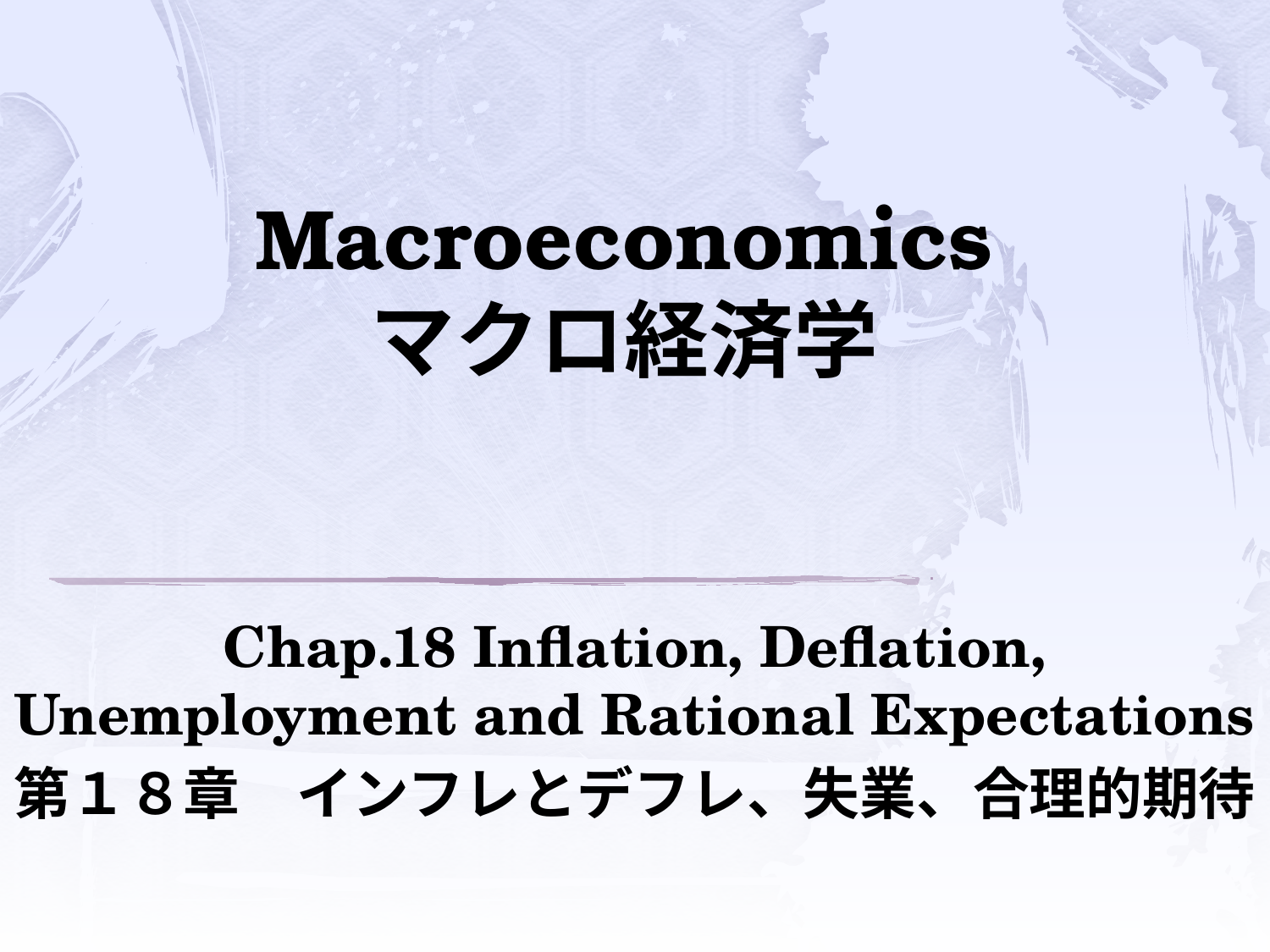

# Macroeconomics マクロ経済学
Chap.18 Inflation, Deflation, Unemployment and Rational Expectations
第１８章　インフレとデフレ、失業、合理的期待